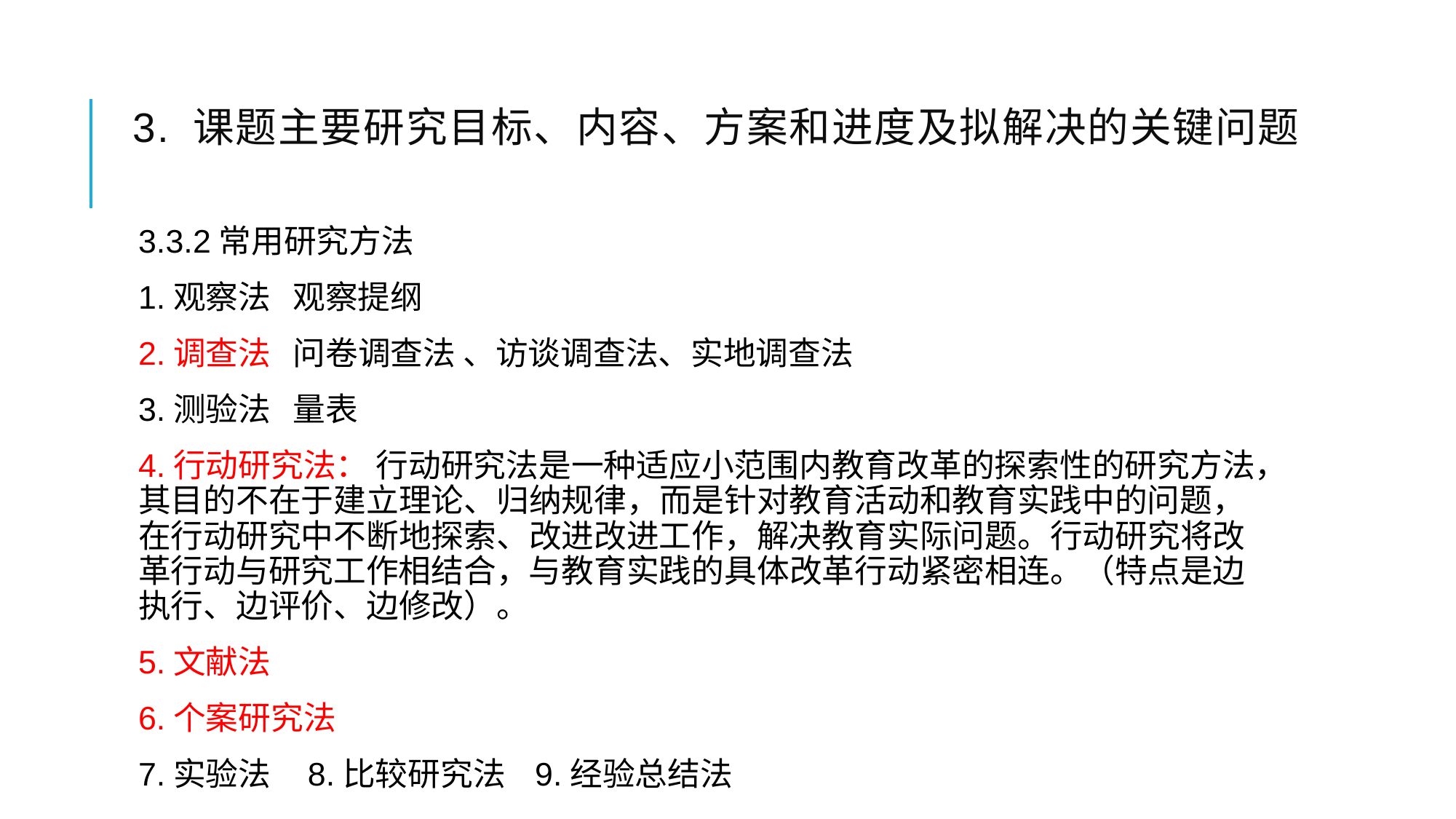

# 3. 课题主要研究目标、内容、方案和进度及拟解决的关键问题
3.3.2常用研究方法
1.观察法   观察提纲
2.调查法   问卷调查法 、访谈调查法、实地调查法
3.测验法   量表
4.行动研究法： 行动研究法是一种适应小范围内教育改革的探索性的研究方法，其目的不在于建立理论、归纳规律，而是针对教育活动和教育实践中的问题，在行动研究中不断地探索、改进改进工作，解决教育实际问题。行动研究将改革行动与研究工作相结合，与教育实践的具体改革行动紧密相连。（特点是边执行、边评价、边修改）。
5.文献法
6.个案研究法
7.实验法    8.比较研究法   9.经验总结法